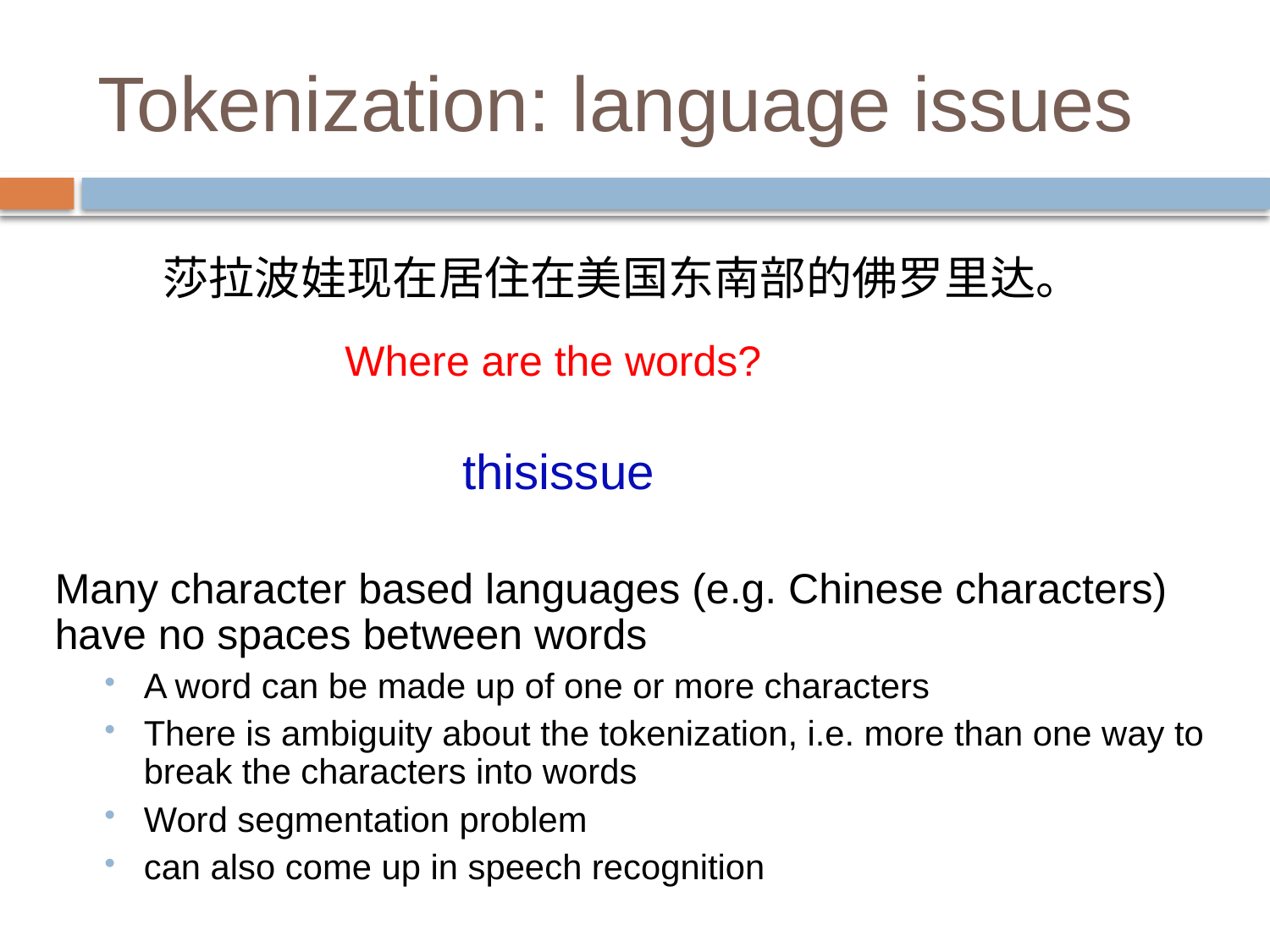

# Tokenization: language issues
莎拉波娃现在居住在美国东南部的佛罗里达。
Where are the words?
thisissue
Many character based languages (e.g. Chinese characters) have no spaces between words
A word can be made up of one or more characters
There is ambiguity about the tokenization, i.e. more than one way to break the characters into words
Word segmentation problem
can also come up in speech recognition